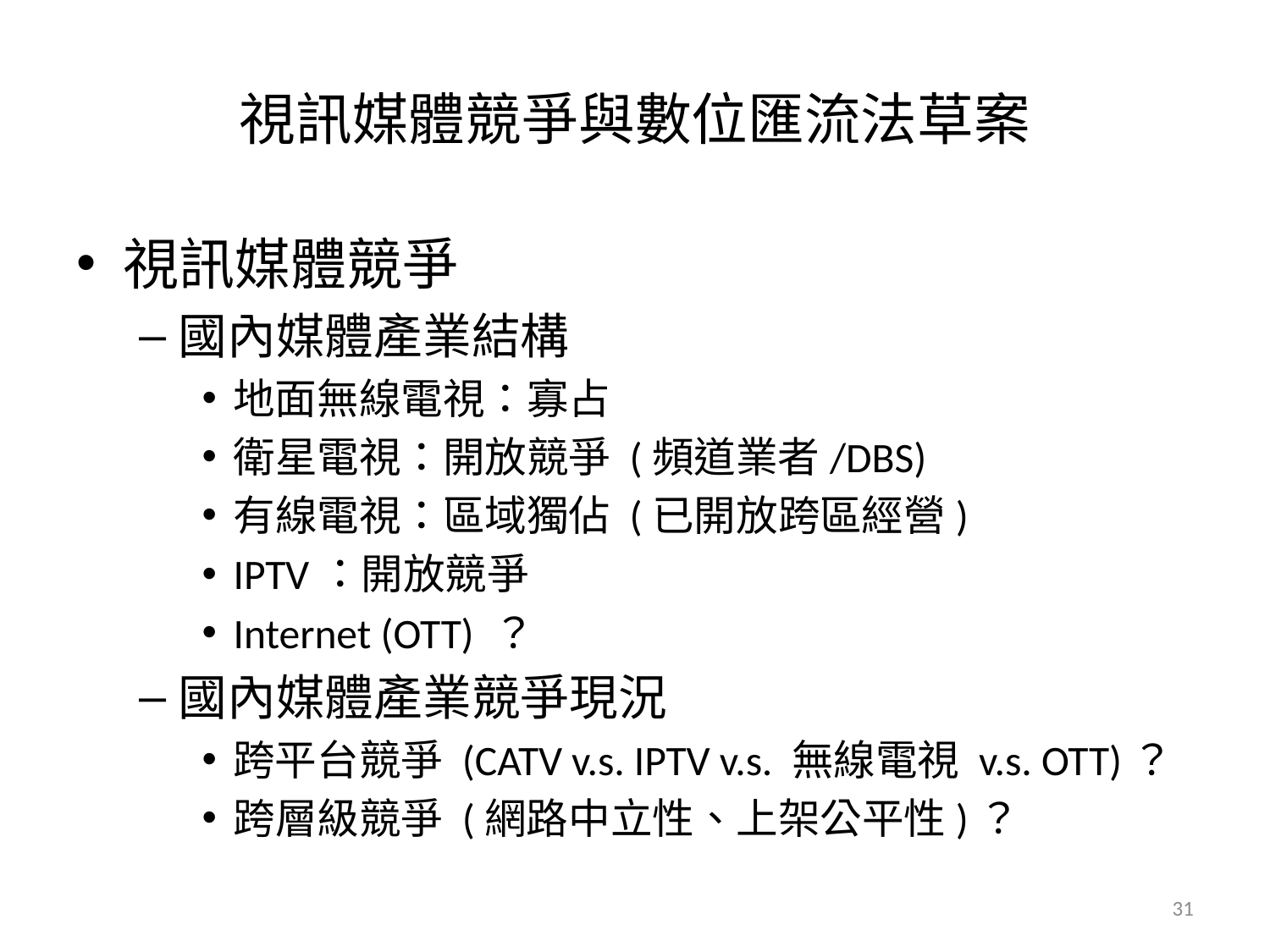

# 視訊媒體競爭與數位匯流法草案
視訊媒體競爭
國內媒體產業結構
地面無線電視：寡占
衛星電視：開放競爭 (頻道業者/DBS)
有線電視：區域獨佔 (已開放跨區經營)
IPTV：開放競爭
Internet (OTT) ？
國內媒體產業競爭現況
跨平台競爭 (CATV v.s. IPTV v.s. 無線電視 v.s. OTT)？
跨層級競爭 (網路中立性、上架公平性)？

31